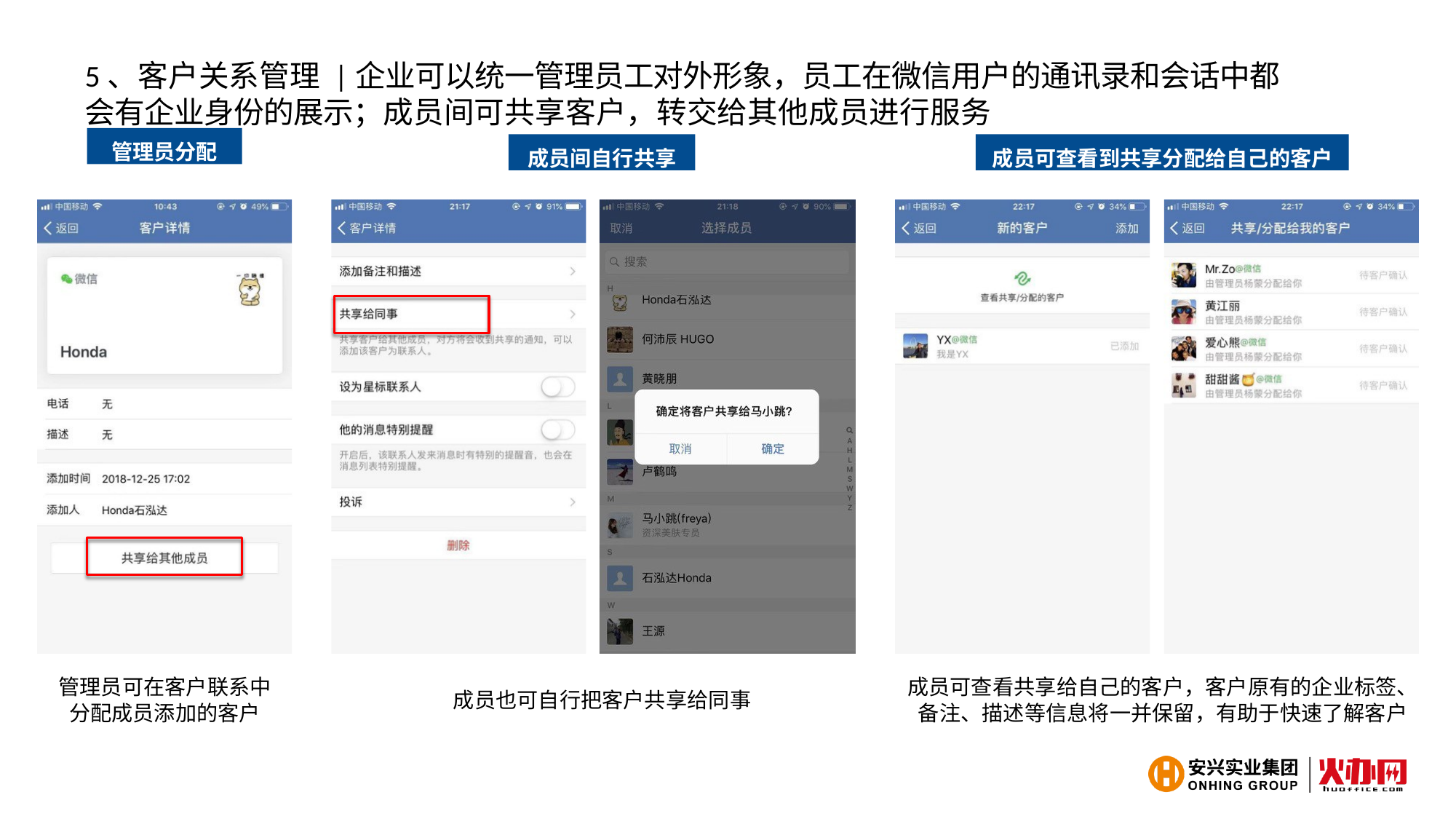

5、客户关系管理 |企业可以统一管理员工对外形象，员工在微信用户的通讯录和会话中都会有企业身份的展示；成员间可共享客户，转交给其他成员进行服务
管理员分配
成员间自行共享
成员可查看到共享分配给自己的客户

管理员可在客户联系中 分配成员添加的客户
成员可查看共享给自己的客户，客户原有的企业标签、
备注、描述等信息将一并保留，有助于快速了解客户
成员也可自行把客户共享给同事